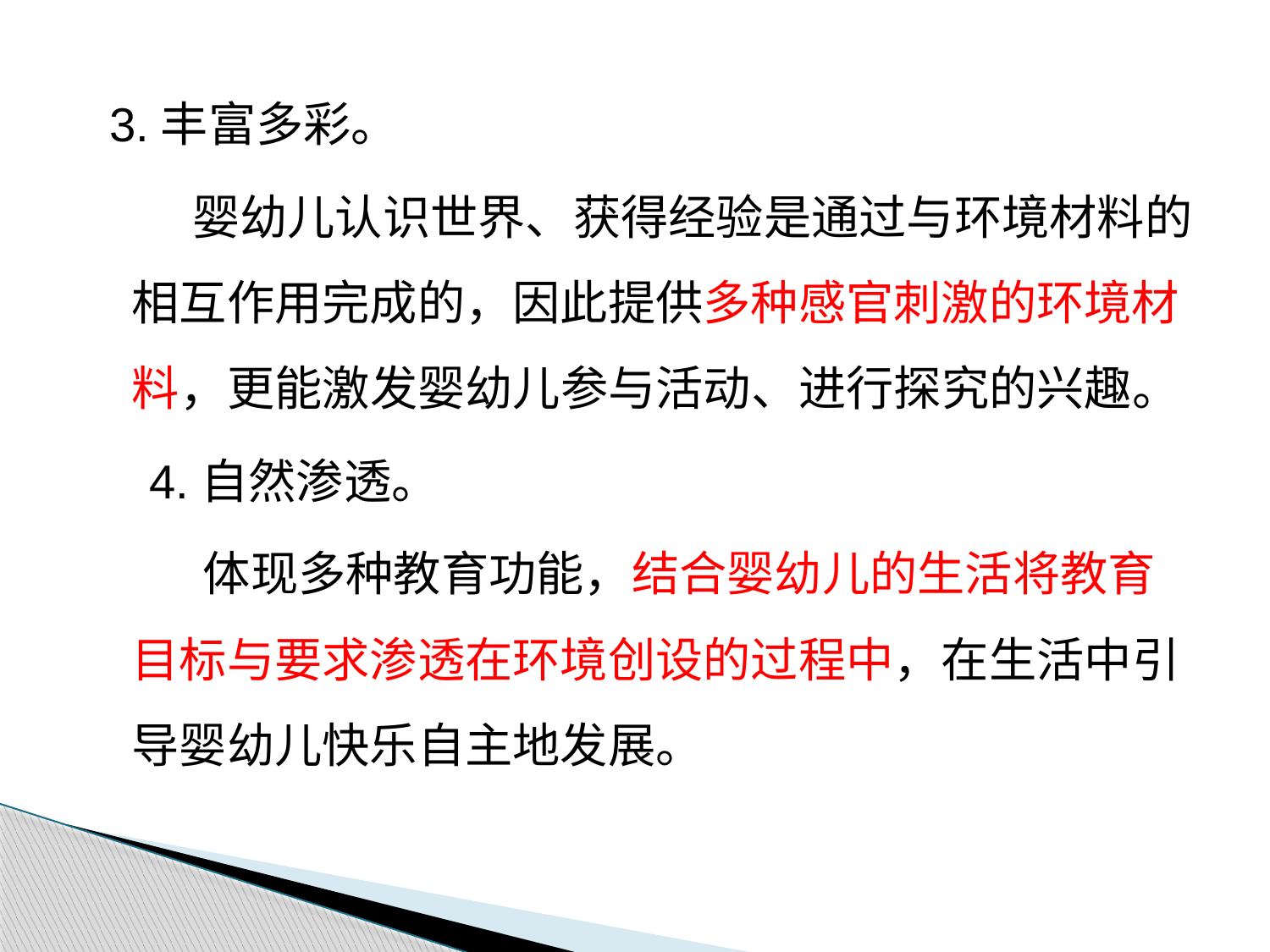

3.丰富多彩。
        婴幼儿认识世界、获得经验是通过与环境材料的相互作用完成的，因此提供多种感官刺激的环境材料，更能激发婴幼儿参与活动、进行探究的兴趣。
    4.自然渗透。
         体现多种教育功能，结合婴幼儿的生活将教育目标与要求渗透在环境创设的过程中，在生活中引导婴幼儿快乐自主地发展。
#